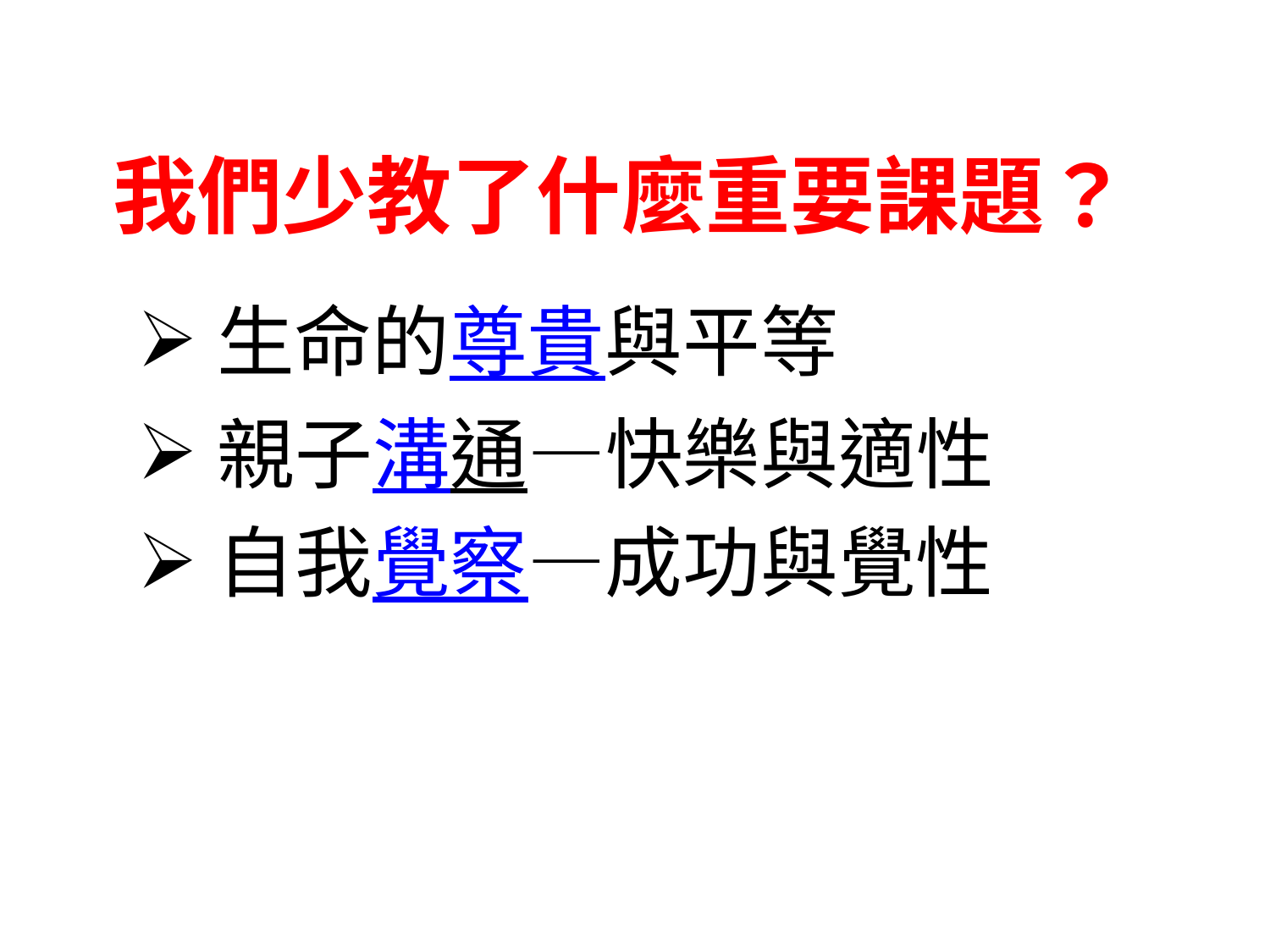

我們少教了什麼重要課題？
生命的尊貴與平等
親子溝通—快樂與適性
自我覺察—成功與覺性